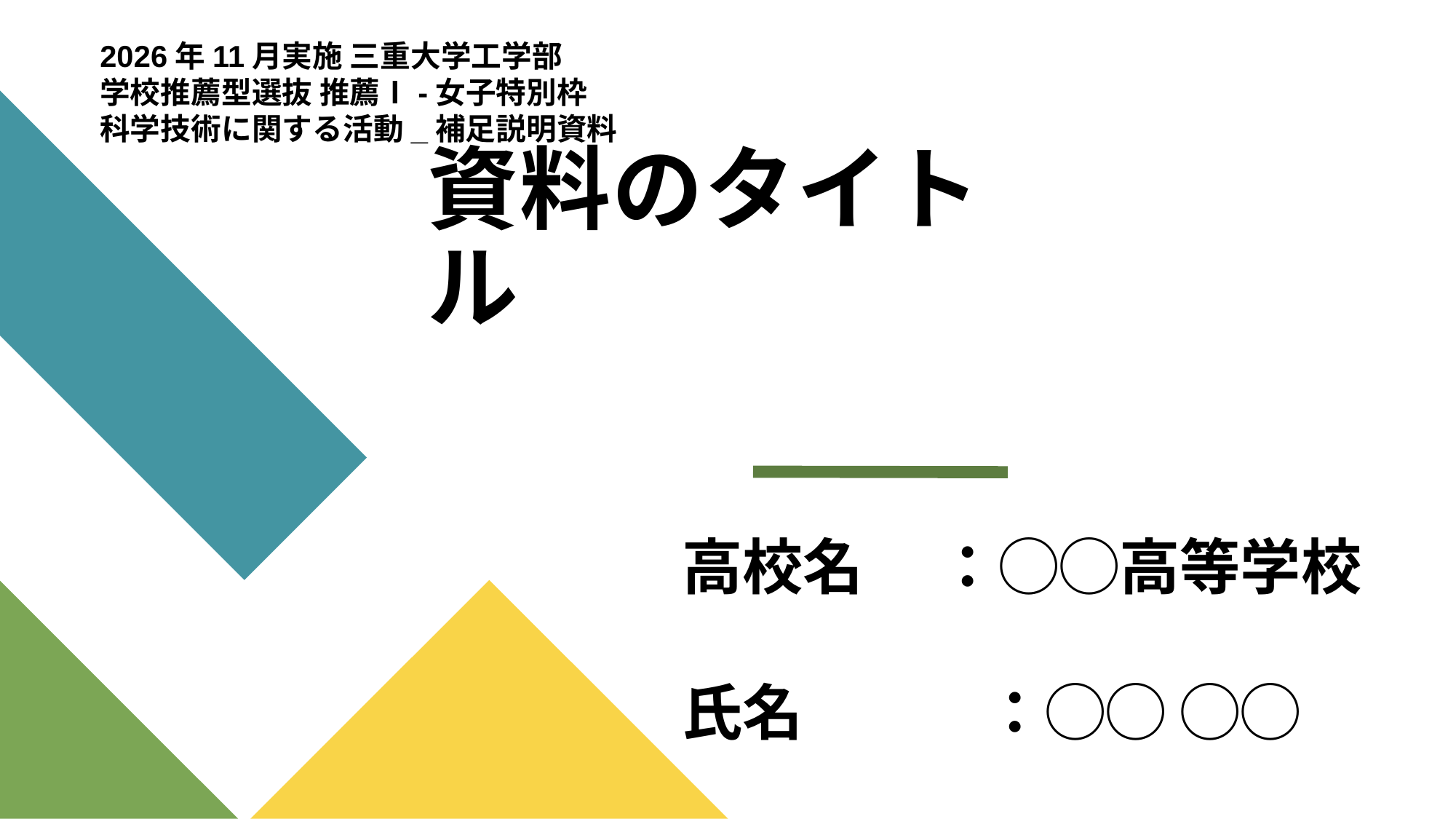

2026年11月実施 三重大学工学部
学校推薦型選抜 推薦Ⅰ-女子特別枠
科学技術に関する活動_補足説明資料

# 資料のタイトル
高校名　 ：◯◯高等学校

氏名　　　：◯◯ ◯◯